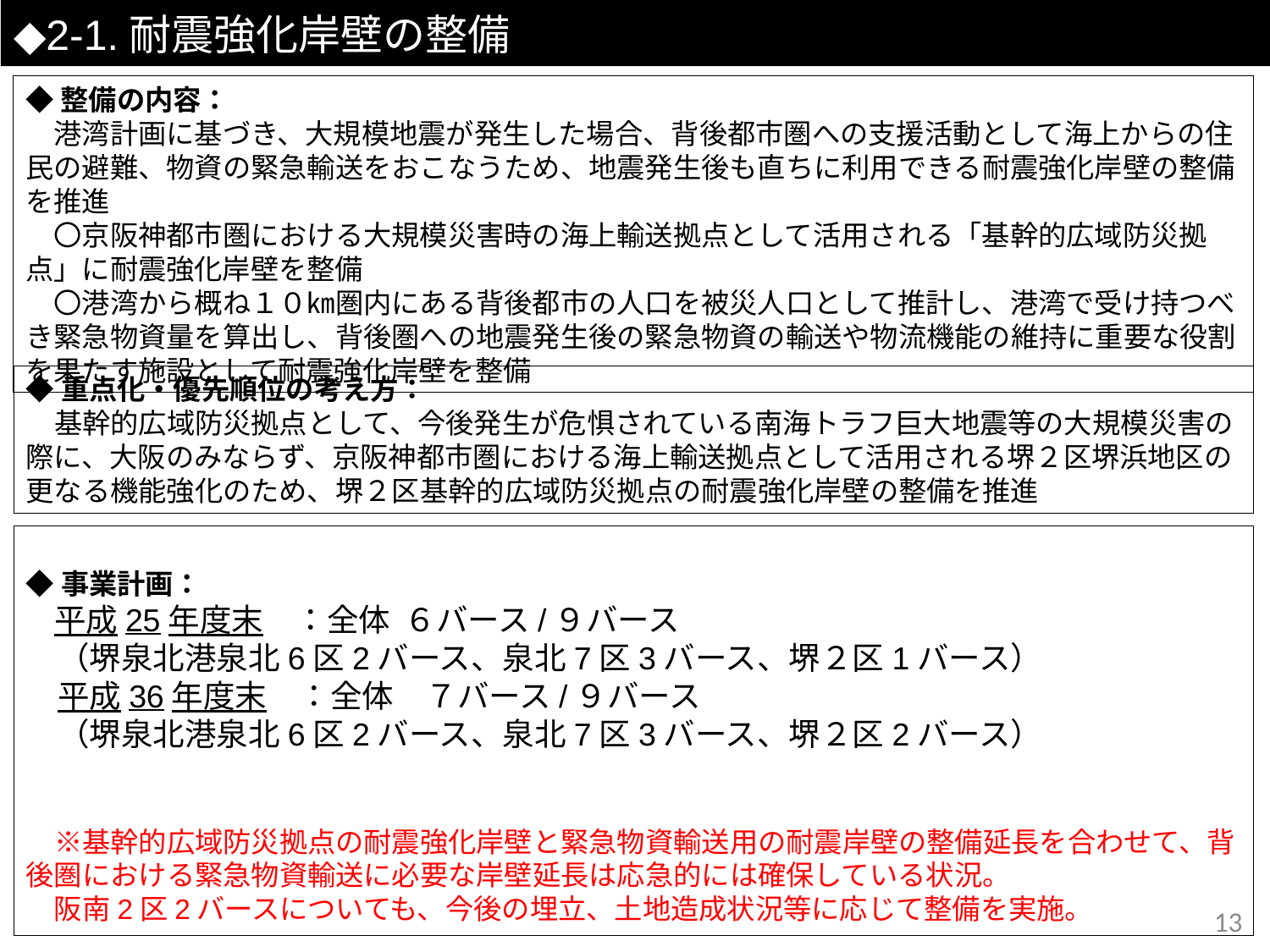

# ◆2-1.耐震強化岸壁の整備
◆整備の内容：
　港湾計画に基づき、大規模地震が発生した場合、背後都市圏への支援活動として海上からの住民の避難、物資の緊急輸送をおこなうため、地震発生後も直ちに利用できる耐震強化岸壁の整備を推進
　〇京阪神都市圏における大規模災害時の海上輸送拠点として活用される「基幹的広域防災拠点」に耐震強化岸壁を整備
　〇港湾から概ね１０㎞圏内にある背後都市の人口を被災人口として推計し、港湾で受け持つべき緊急物資量を算出し、背後圏への地震発生後の緊急物資の輸送や物流機能の維持に重要な役割を果たす施設として耐震強化岸壁を整備
◆重点化・優先順位の考え方：
　基幹的広域防災拠点として、今後発生が危惧されている南海トラフ巨大地震等の大規模災害の際に、大阪のみならず、京阪神都市圏における海上輸送拠点として活用される堺２区堺浜地区の更なる機能強化のため、堺２区基幹的広域防災拠点の耐震強化岸壁の整備を推進

◆事業計画：
　平成25年度末　：全体  ６バース/９バース
　（堺泉北港泉北6区2バース、泉北7区3バース、堺２区1バース）
　平成36年度末　：全体　７バース/９バース
　（堺泉北港泉北6区2バース、泉北7区3バース、堺２区2バース）

　※基幹的広域防災拠点の耐震強化岸壁と緊急物資輸送用の耐震岸壁の整備延長を合わせて、背後圏における緊急物資輸送に必要な岸壁延長は応急的には確保している状況。
　阪南2区2バースについても、今後の埋立、土地造成状況等に応じて整備を実施。

13